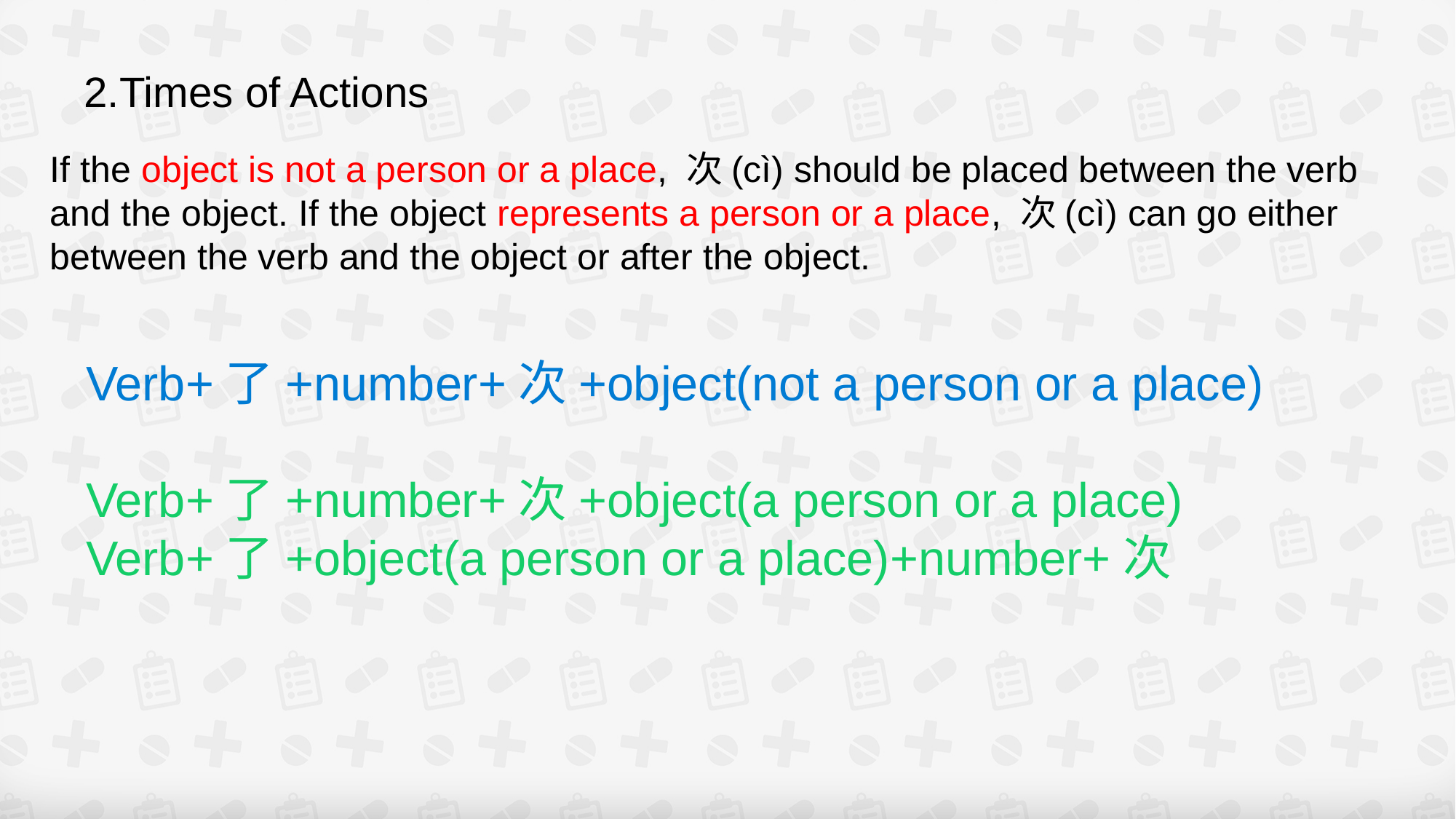

2.Times of Actions
If the object is not a person or a place, 次(cì) should be placed between the verb and the object. If the object represents a person or a place, 次(cì) can go either between the verb and the object or after the object.
Verb+了+number+次+object(not a person or a place)

Verb+了+number+次+object(a person or a place)
Verb+了+object(a person or a place)+number+次